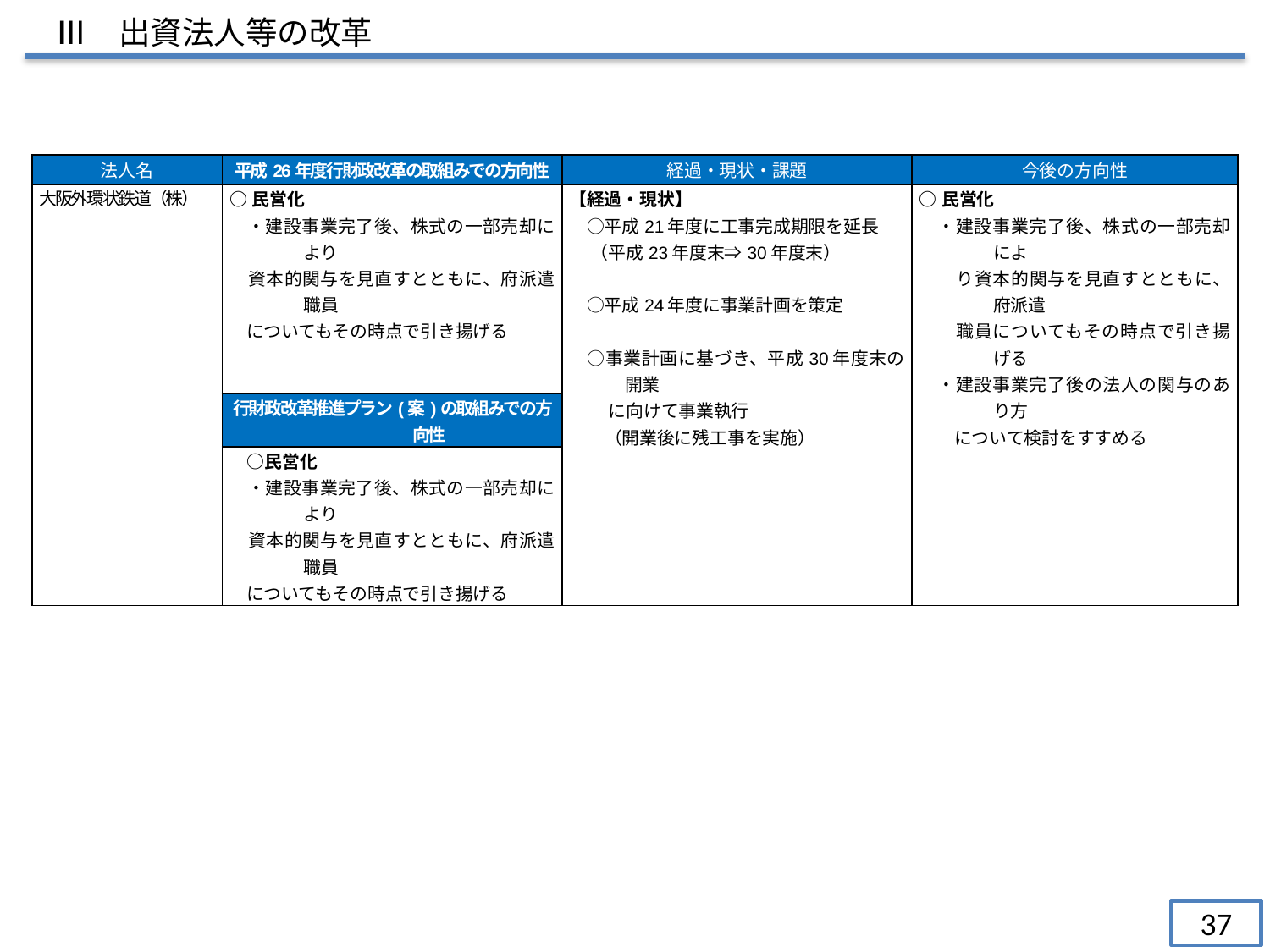

Ⅲ　出資法人等の改革
| 法人名 | 平成26年度行財政改革の取組みでの方向性 | 経過・現状・課題 | 今後の方向性 |
| --- | --- | --- | --- |
| 大阪外環状鉄道（株） | ○民営化 　・建設事業完了後、株式の一部売却により 資本的関与を見直すとともに、府派遣職員 についてもその時点で引き揚げる | 【経過・現状】 　○平成21年度に工事完成期限を延長 　 （平成23年度末⇒30年度末） 　○平成24年度に事業計画を策定 　○事業計画に基づき、平成30年度末の開業 　　 に向けて事業執行 　　（開業後に残工事を実施） | ○民営化 　・建設事業完了後、株式の一部売却によ 　　り資本的関与を見直すとともに、府派遣 　　職員についてもその時点で引き揚げる 　・建設事業完了後の法人の関与のあり方 　　について検討をすすめる |
|  | 行財政改革推進プラン(案)の取組みでの方向性 |  |  |
|  | ○民営化 　・建設事業完了後、株式の一部売却により 資本的関与を見直すとともに、府派遣職員 についてもその時点で引き揚げる |  |  |
37